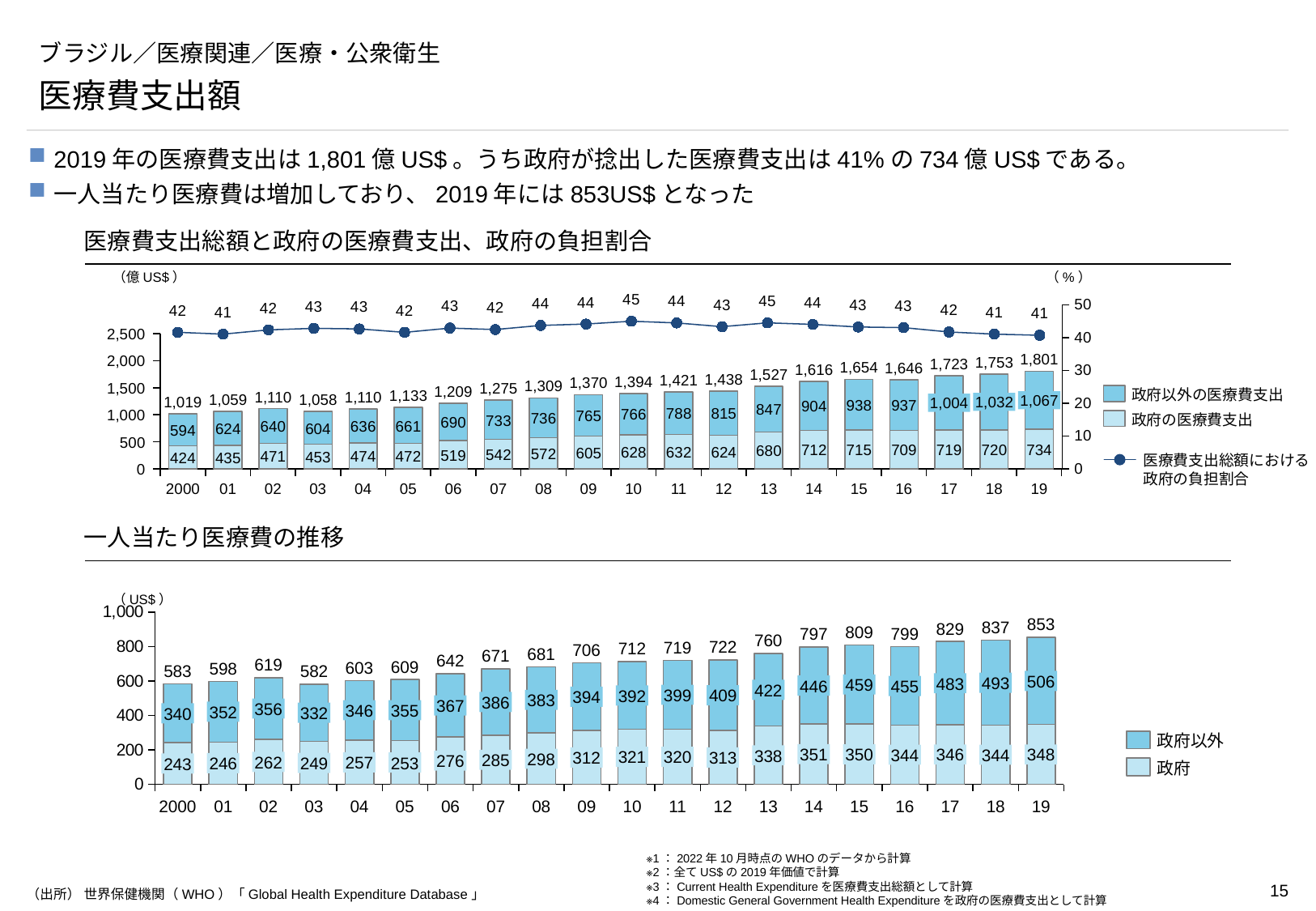

# ブラジル／医療関連／医療・公衆衛生
医療費支出額
2019年の医療費支出は1,801億US$。うち政府が捻出した医療費支出は41%の734億US$である。
一人当たり医療費は増加しており、2019年には853US$となった
医療費支出総額と政府の医療費支出、政府の負担割合
（億US$）
（%）

### Chart

| Category |  |
|---|---|

### Chart

| Category |  |  |
|---|---|---|
2,500
1,801
2,000
1,753
1,723
1,654
1,646
1,616
1,527
1,438
1,421
1,394
1,370
1,309
1,275
1,500
1,209
政府以外の医療費支出

1,133
1,110
1,110
1,059
1,058
1,067
1,019
1,032
1,004
938
937
904
847
815
788
766
1,000
765
736
政府の医療費支出

733
690
661
636
640
604
624
594
500
734
719
720
712
715
709
680
628
632
624
605
572
542
519
471
474
472
453
435
424
医療費支出総額における
政府の負担割合

0
19
2000
01
02
03
04
05
06
07
08
09
10
11
12
13
14
15
16
17
18
一人当たり医療費の推移
（US$）

### Chart

| Category |  |  |
|---|---|---|
853
837
829
809
799
797
760
722
719
712
706
681
671
642
619
609
603
598
583
582
506
493
483
459
446
455
422
399
409
392
394
383
386
367
356
346
355
352
332
340
政府以外

351
350
346
348
344
344
338
321
320
312
313
298
285
276
262
257
253
249
246
243
政府

2000
01
02
03
04
05
06
07
08
09
10
11
12
13
14
15
16
17
18
19
※1：2022年10月時点のWHOのデータから計算
※2：全てUS$の2019年価値で計算
※3：Current Health Expenditureを医療費支出総額として計算
※4：Domestic General Government Health Expenditureを政府の医療費支出として計算
（出所） 世界保健機関（WHO）「Global Health Expenditure Database」